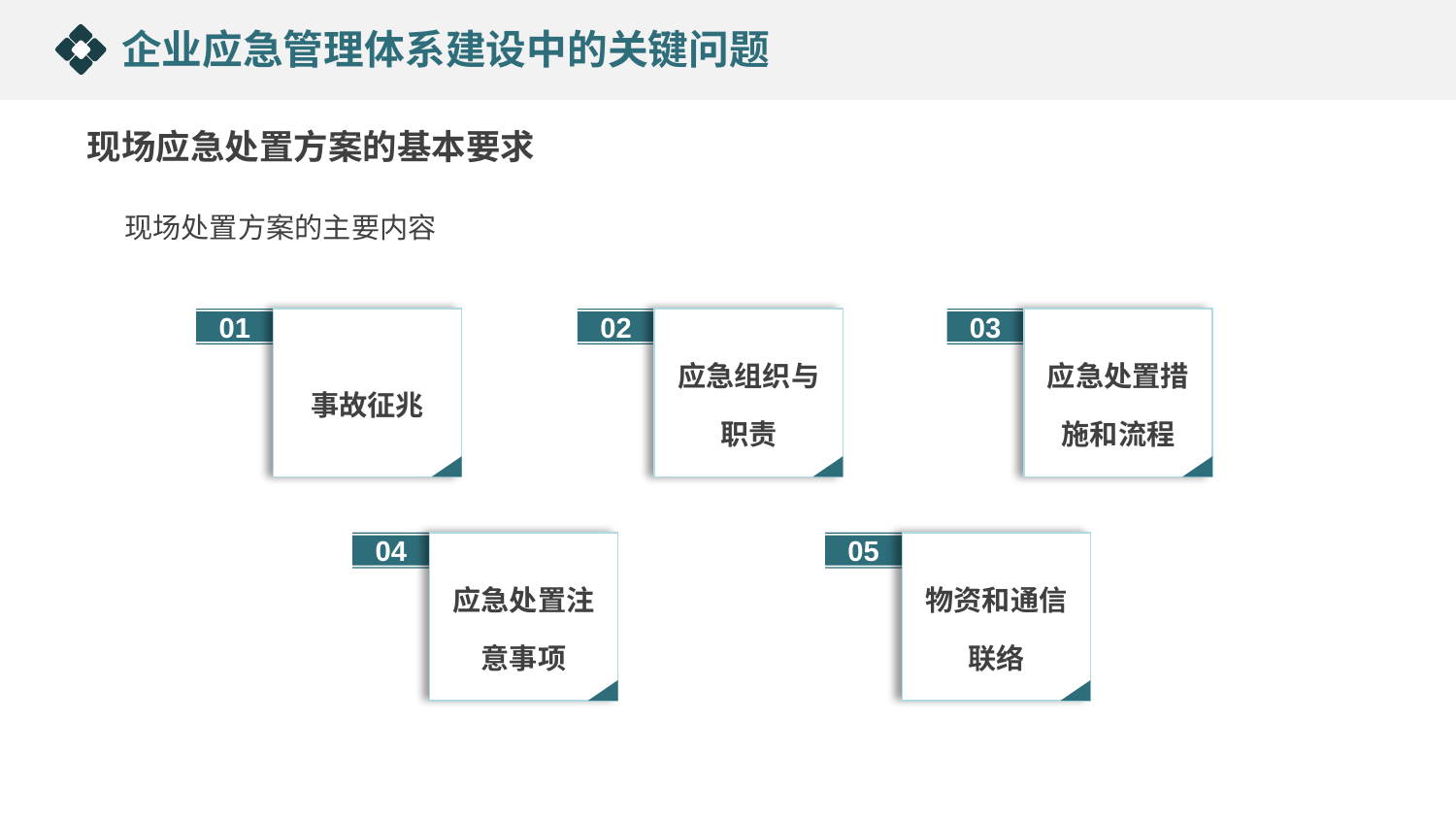

企业应急管理体系建设中的关键问题
现场应急处置方案的基本要求
现场处置方案的主要内容
01
事故征兆

02
应急组织与
职责

03
应急处置措
施和流程

04
应急处置注
意事项

05
物资和通信
联络